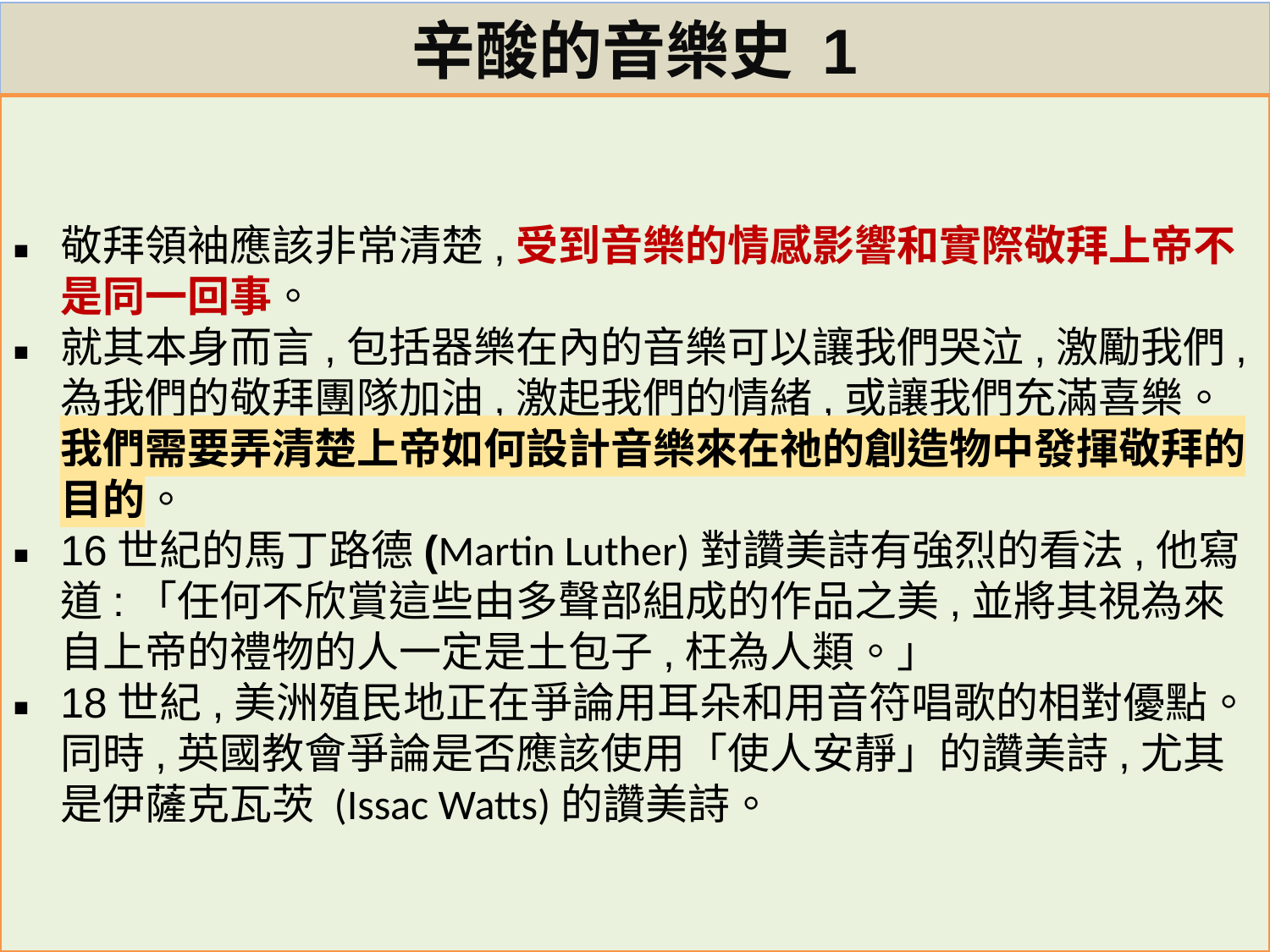

# 辛酸的音樂史 1
敬拜領袖應該非常清楚,受到音樂的情感影響和實際敬拜上帝不是同一回事。
就其本身而言,包括器樂在內的音樂可以讓我們哭泣,激勵我們,為我們的敬拜團隊加油,激起我們的情緒,或讓我們充滿喜樂。我們需要弄清楚上帝如何設計音樂來在祂的創造物中發揮敬拜的目的。
16世紀的馬丁路德(Martin Luther)對讚美詩有強烈的看法,他寫道:「任何不欣賞這些由多聲部組成的作品之美,並將其視為來自上帝的禮物的人一定是土包子,枉為人類。」
18世紀,美洲殖民地正在爭論用耳朵和用音符唱歌的相對優點。同時,英國教會爭論是否應該使用「使人安靜」的讚美詩,尤其是伊薩克瓦茨 (Issac Watts)的讚美詩。